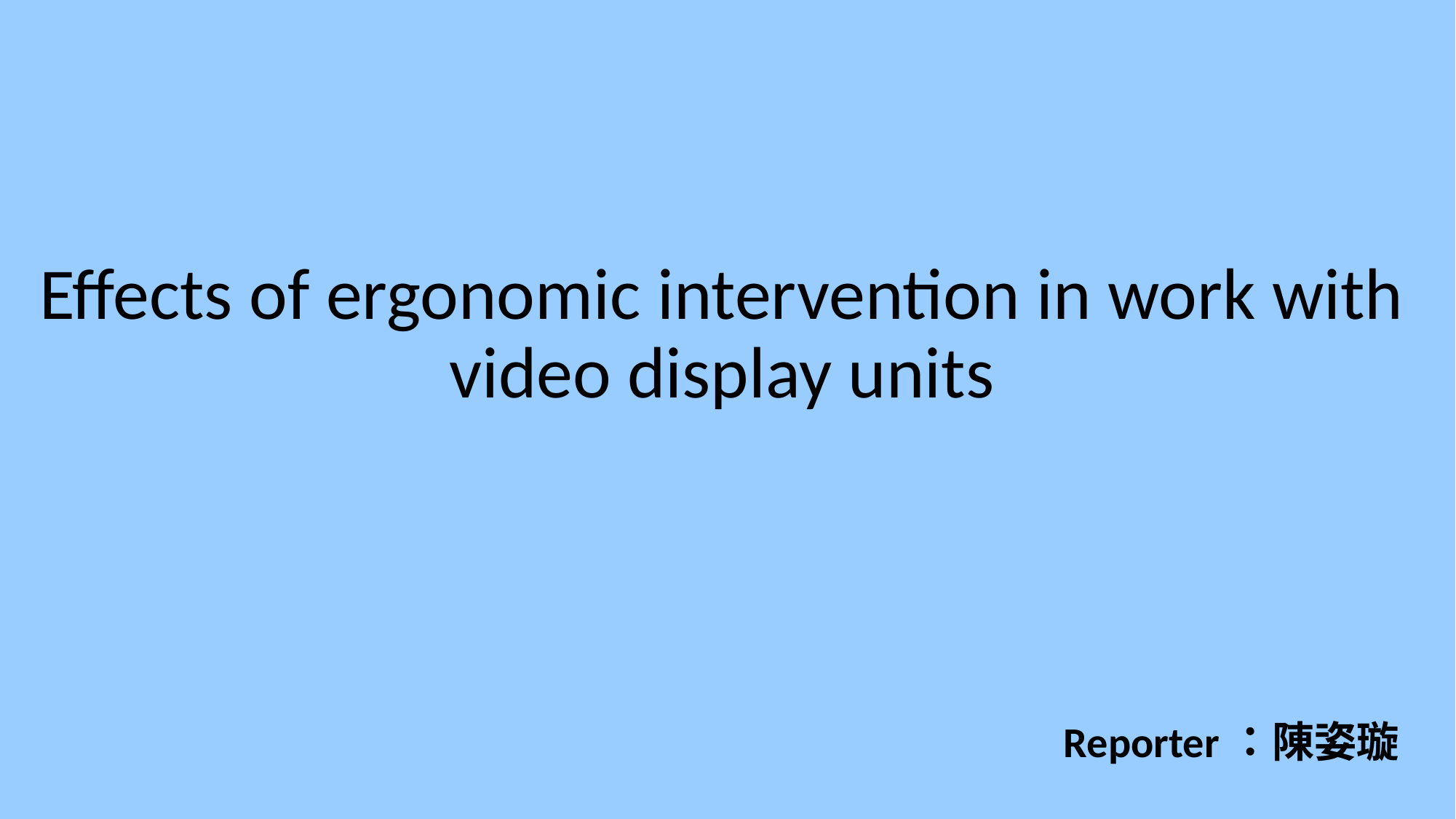

# Effects of ergonomic intervention in work with video display units
Reporter：陳姿璇